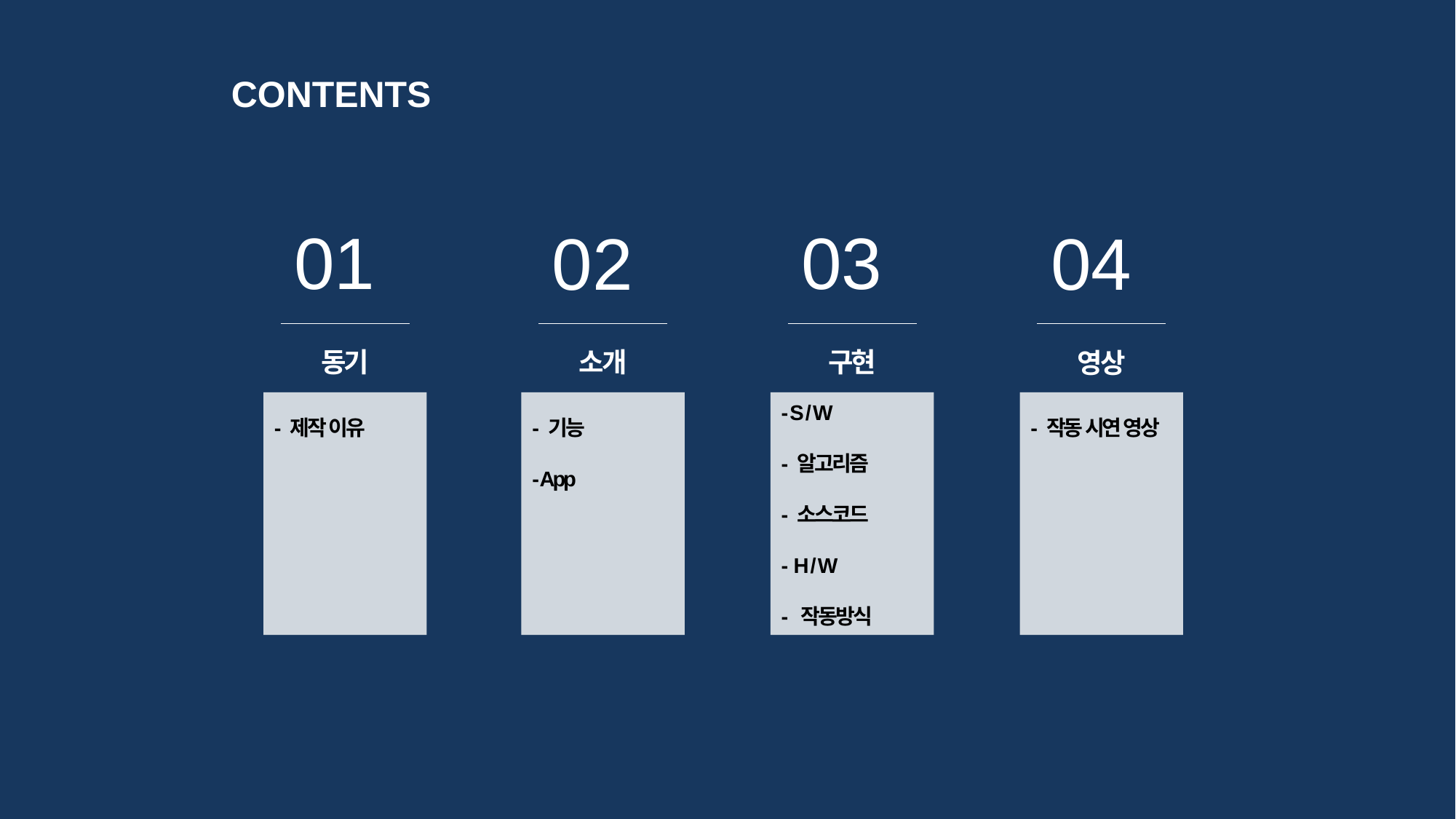

CONTENTS
 01
 03
 02
 04
동기
소개
구현
영상

- S / W

- 알고리즘

- 소스코드

-  H / W

-  작동방식
- 기능

- App
- 제작 이유
- 작동 시연 영상